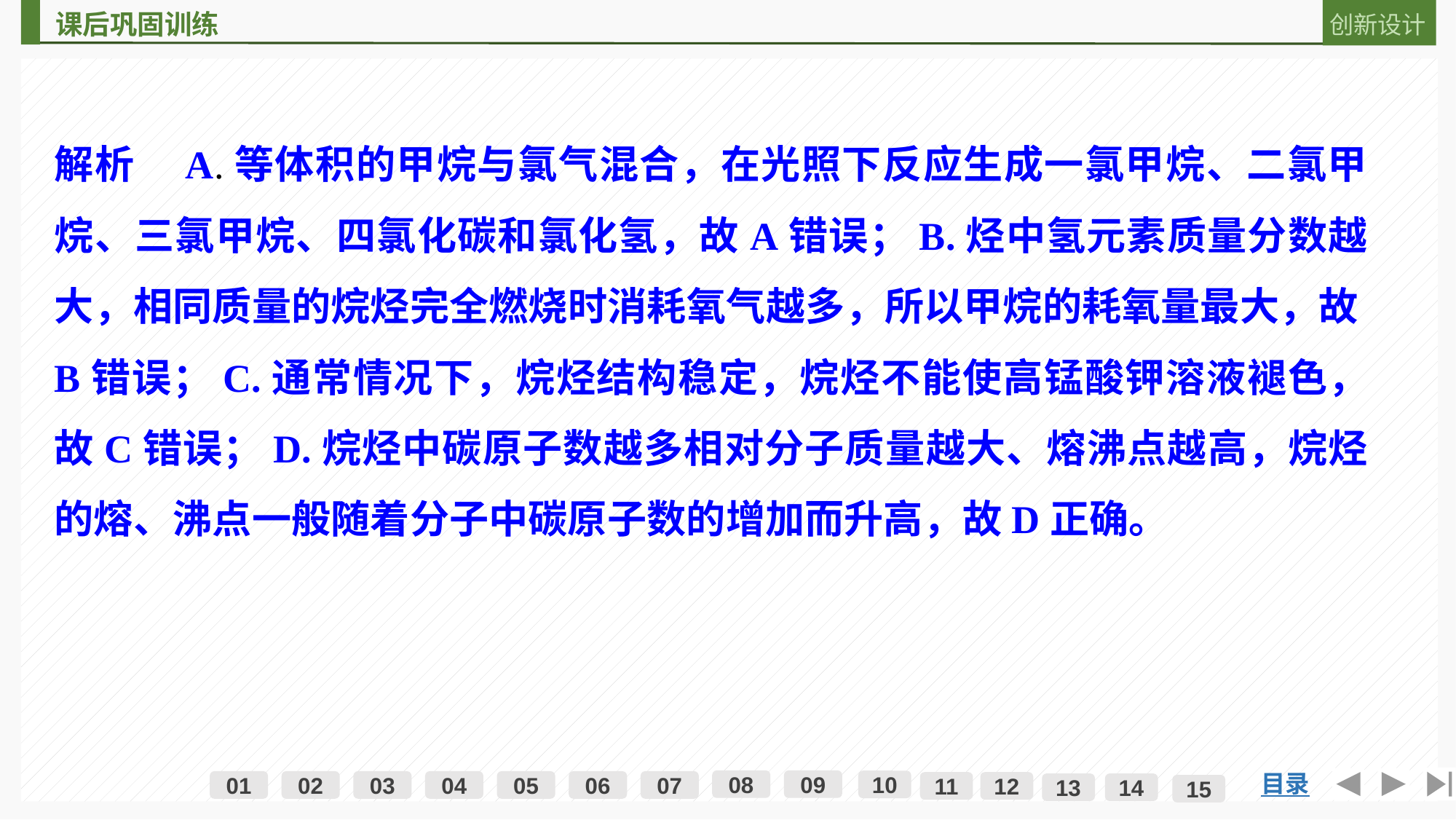

解析　A.等体积的甲烷与氯气混合，在光照下反应生成一氯甲烷、二氯甲烷、三氯甲烷、四氯化碳和氯化氢，故A错误；B.烃中氢元素质量分数越大，相同质量的烷烃完全燃烧时消耗氧气越多，所以甲烷的耗氧量最大，故B错误；C.通常情况下，烷烃结构稳定，烷烃不能使高锰酸钾溶液褪色，故C错误；D.烷烃中碳原子数越多相对分子质量越大、熔沸点越高，烷烃的熔、沸点一般随着分子中碳原子数的增加而升高，故D正确。